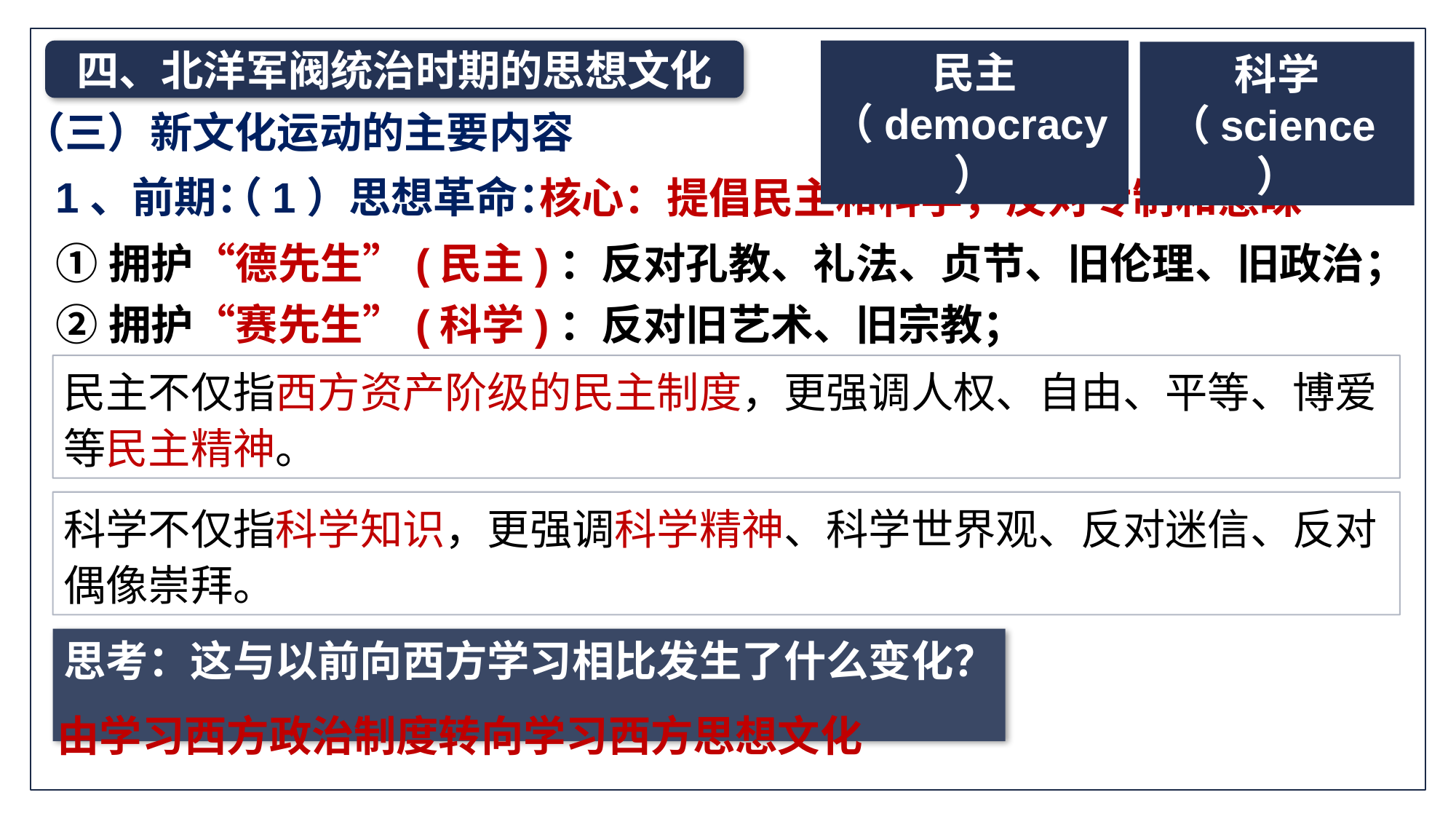

四、北洋军阀统治时期的思想文化
民主
（democracy）
科学
（science）
（三）新文化运动的主要内容
1、前期：
（1）思想革命：
核心：提倡民主和科学，反对专制和愚昧
①拥护“德先生”(民主)：反对孔教、礼法、贞节、旧伦理、旧政治；
②拥护“赛先生”(科学)：反对旧艺术、旧宗教；
民主不仅指西方资产阶级的民主制度，更强调人权、自由、平等、博爱等民主精神。
科学不仅指科学知识，更强调科学精神、科学世界观、反对迷信、反对偶像崇拜。
思考：这与以前向西方学习相比发生了什么变化？
由学习西方政治制度转向学习西方思想文化